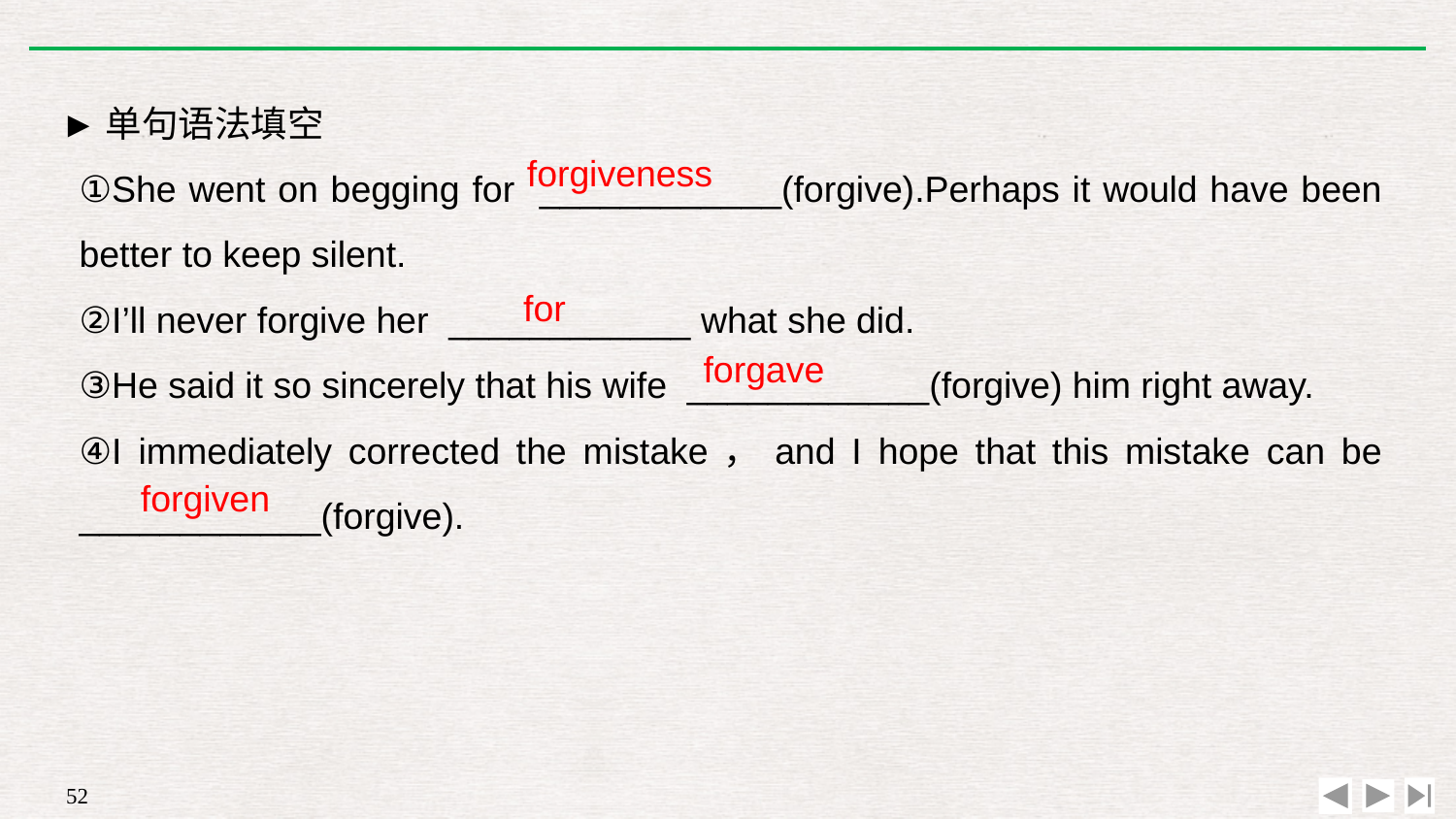

►单句语法填空
①She went on begging for  ____________(forgive).Perhaps it would have been better to keep silent.
②I’ll never forgive her  ____________ what she did.
③He said it so sincerely that his wife  ____________(forgive) him right away.
④I immediately corrected the mistake，and I hope that this mistake can be ____________(forgive).
forgiveness
for
forgave
forgiven